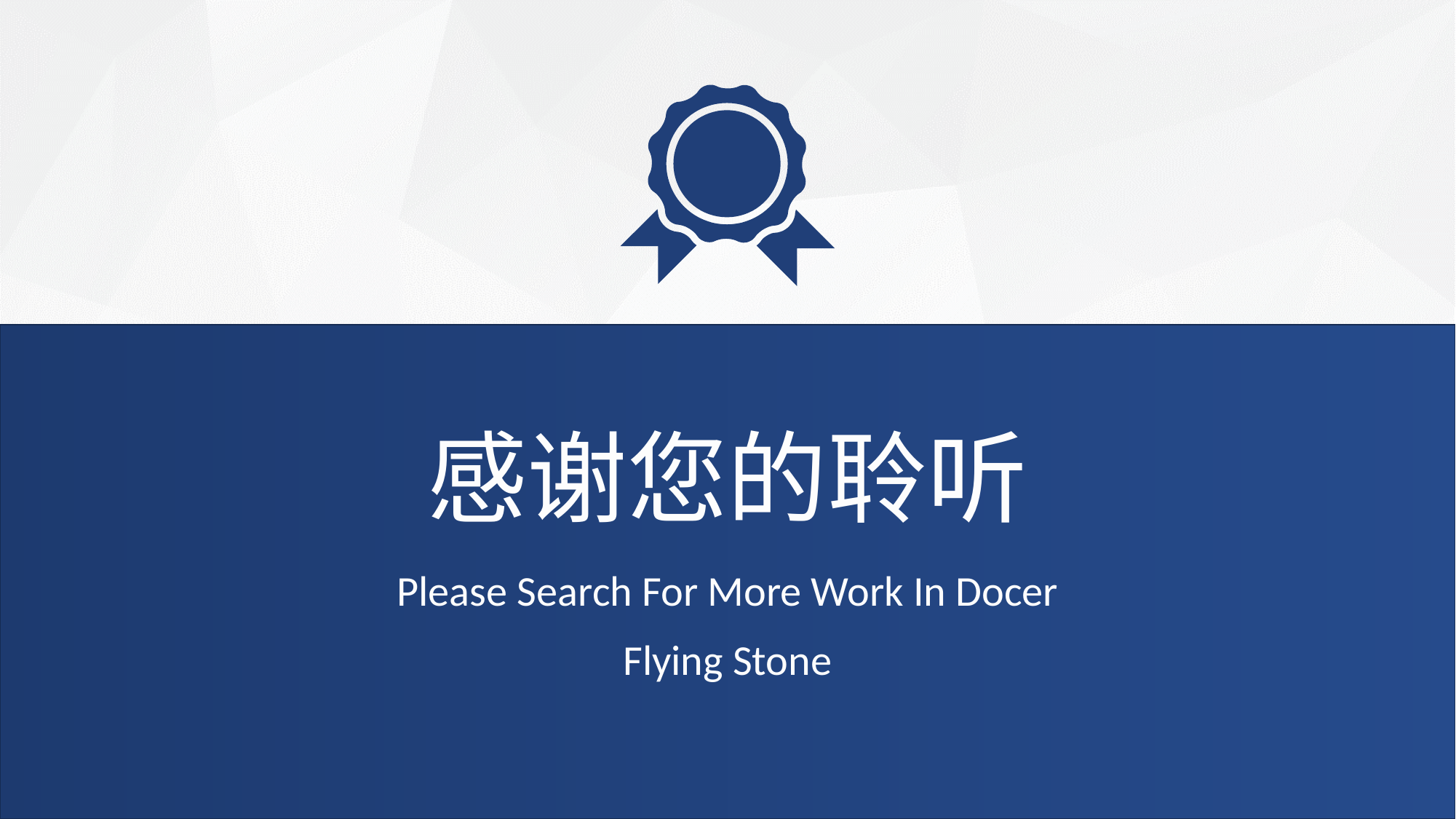

感谢您的聆听
Please Search For More Work In Docer
Flying Stone